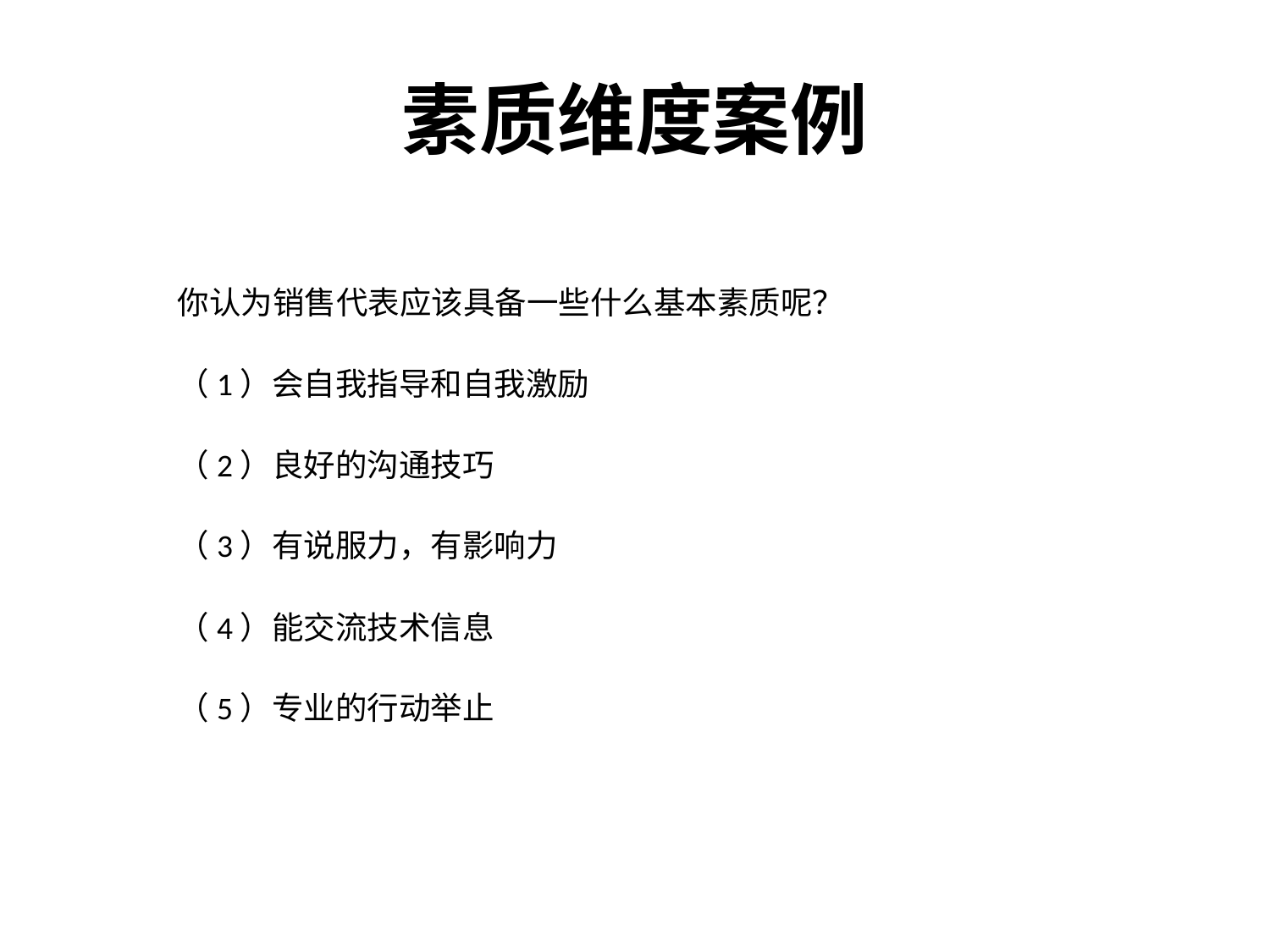

# 素质维度案例

你认为销售代表应该具备一些什么基本素质呢？

（1）会自我指导和自我激励

（2）良好的沟通技巧

（3）有说服力，有影响力

（4）能交流技术信息

（5）专业的行动举止